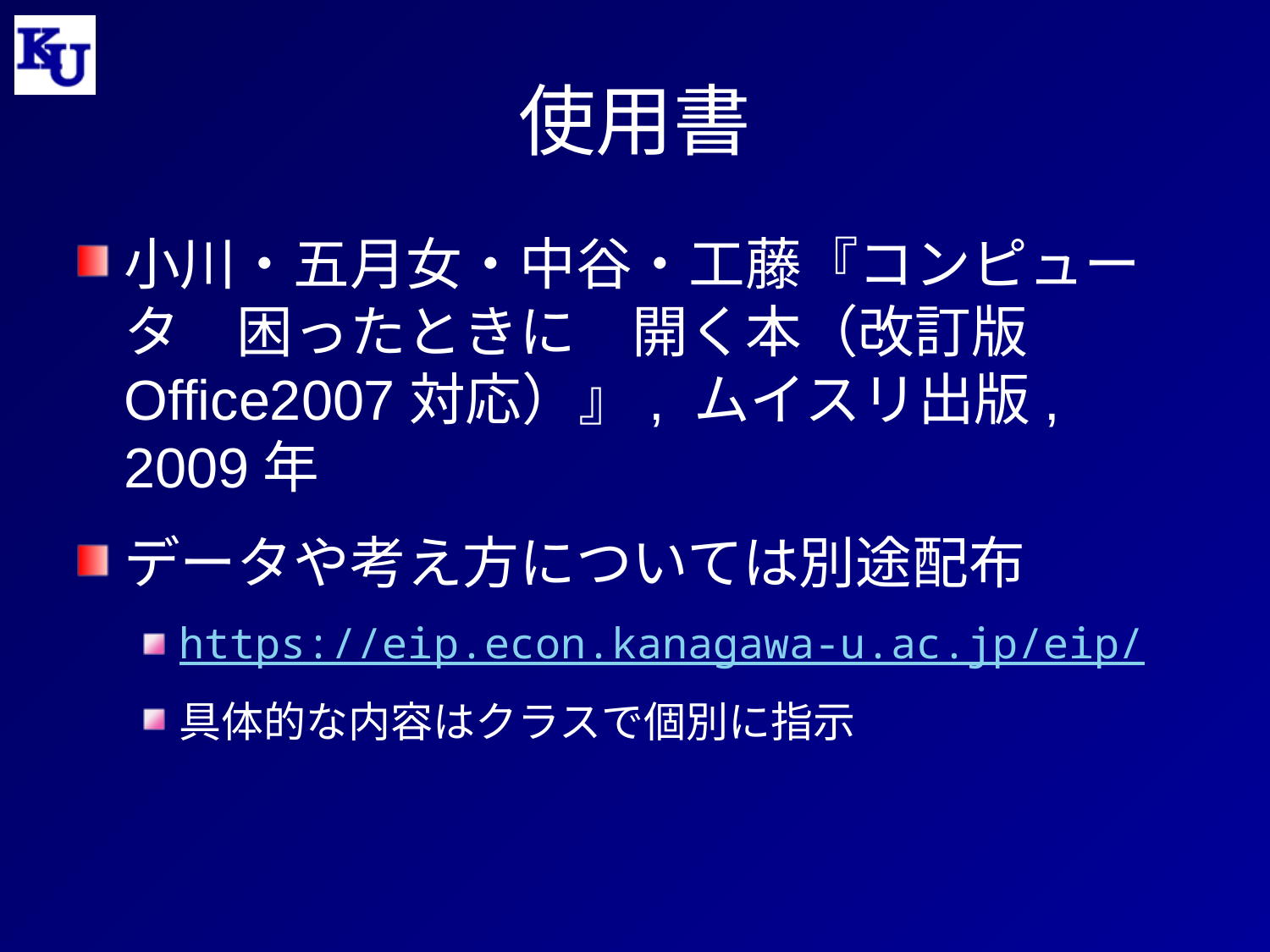

# 使用書
小川・五月女・中谷・工藤『コンピュータ　困ったときに　開く本（改訂版　Office2007対応）』, ムイスリ出版, 2009年
データや考え方については別途配布
https://eip.econ.kanagawa-u.ac.jp/eip/
具体的な内容はクラスで個別に指示